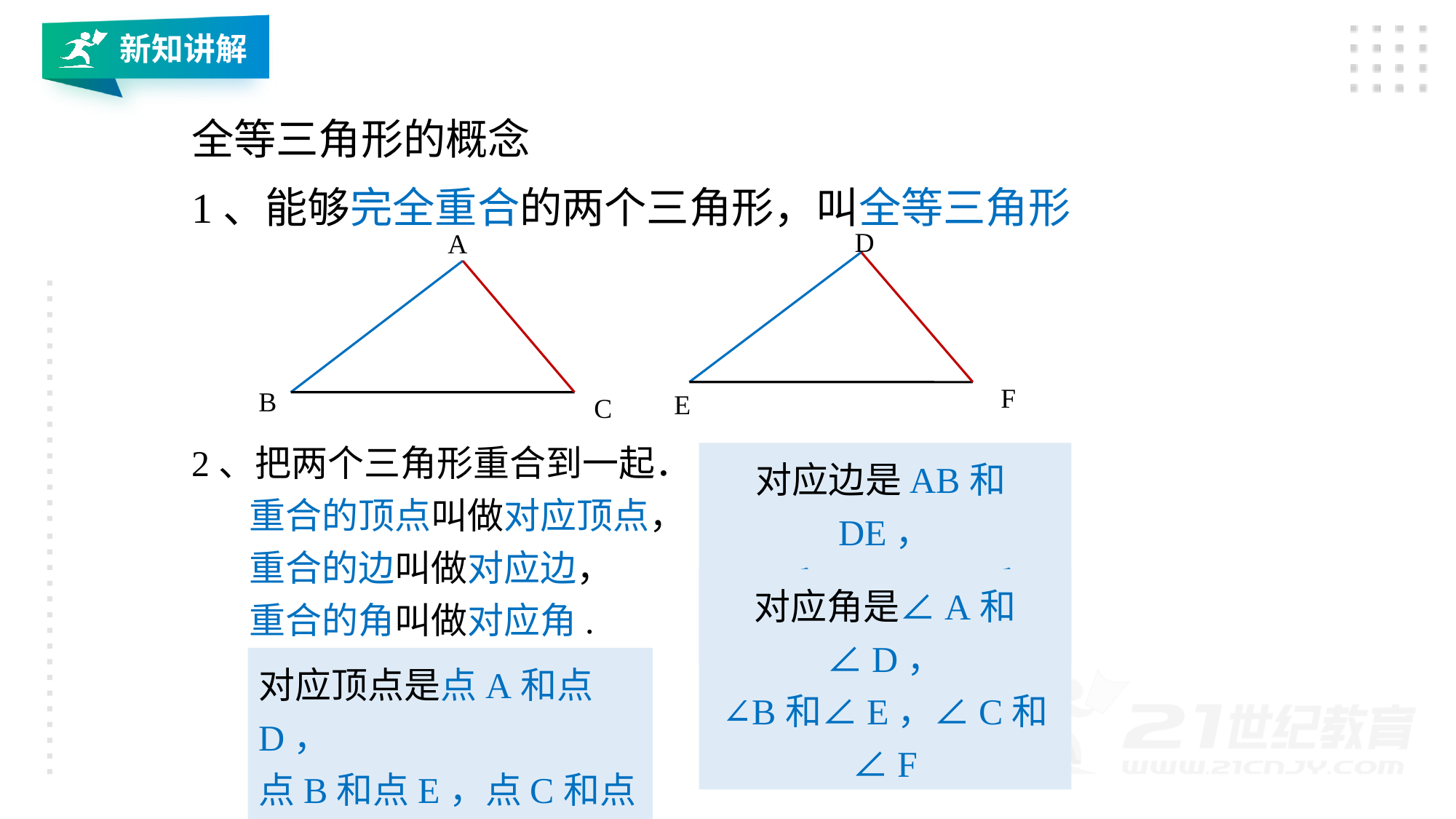

新知讲解
全等三角形的概念
1、能够完全重合的两个三角形，叫全等三角形
D

F
E
A

B
C
2、把两个三角形重合到一起．
      重合的顶点叫做对应顶点，
      重合的边叫做对应边，
      重合的角叫做对应角.
对应边是AB和DE，
AC和DF，BC和EF；
对应角是∠A和∠D，
∠B和∠E，∠C和∠F
对应顶点是点A和点D，
点B和点E，点C和点F；